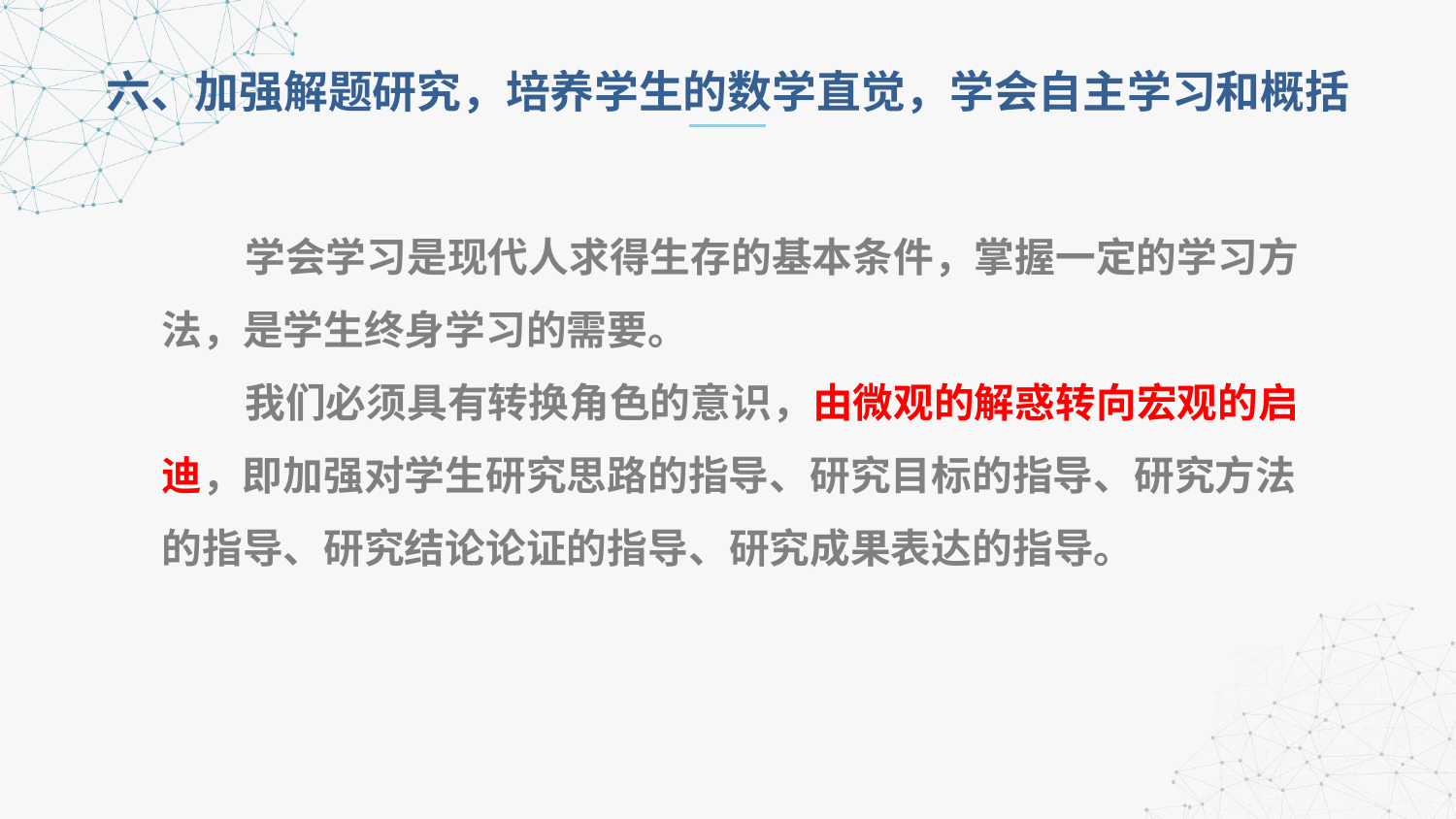

六、加强解题研究，培养学生的数学直觉，学会自主学习和概括
        学会学习是现代人求得生存的基本条件，掌握一定的学习方法，是学生终身学习的需要。
        我们必须具有转换角色的意识，由微观的解惑转向宏观的启迪，即加强对学生研究思路的指导、研究目标的指导、研究方法的指导、研究结论论证的指导、研究成果表达的指导。